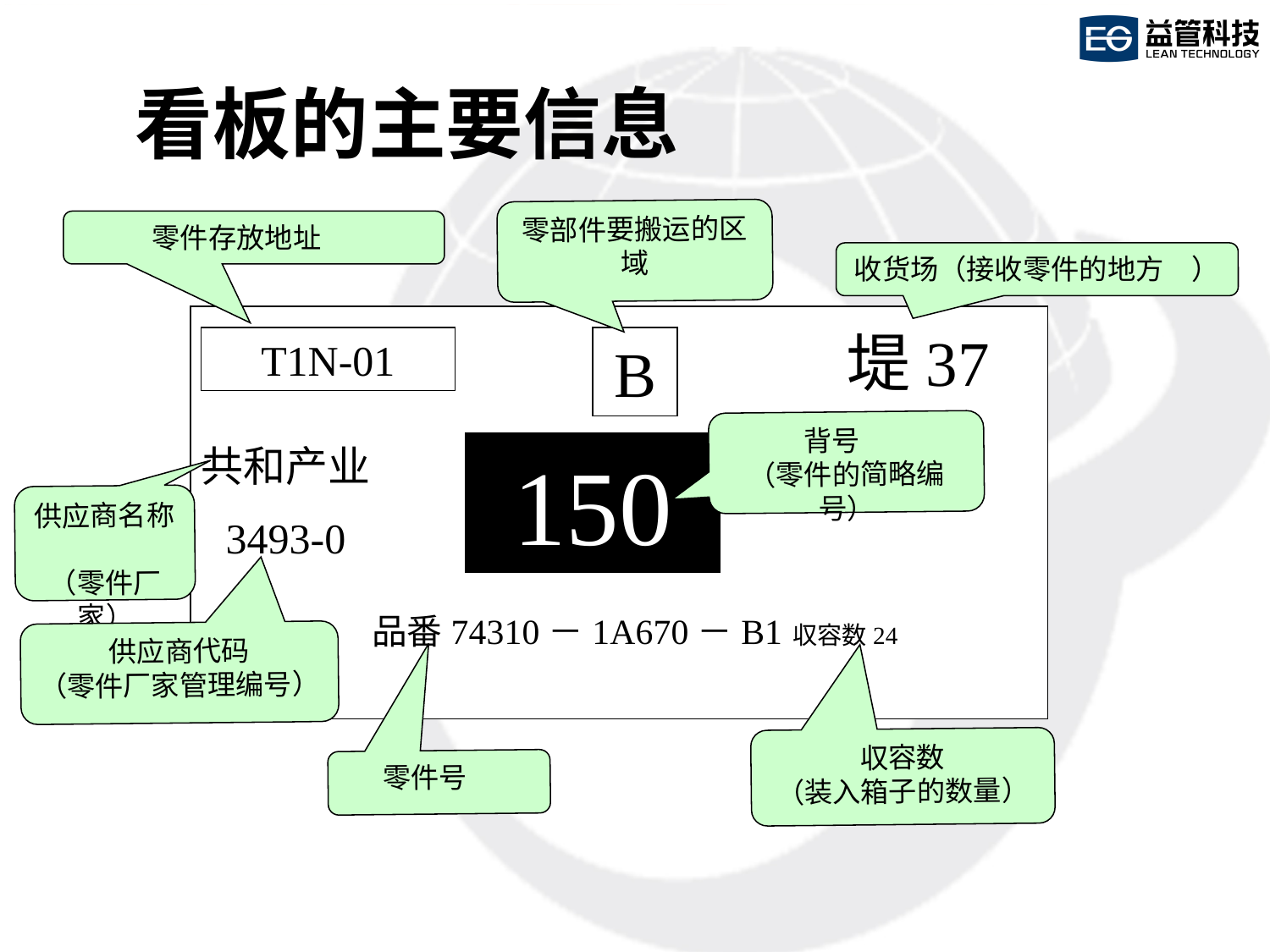

# 看板的主要信息
零部件要搬运的区域
零件存放地址
收货场（接收零件的地方　）

堤37
T1N-01
B
背号
（零件的简略编号）
共和产业
3493-0
150
供应商名称
（零件厂家）
品番74310－1A670－B1
収容数24
供应商代码
（零件厂家管理编号）
収容数
（装入箱子的数量）
零件号